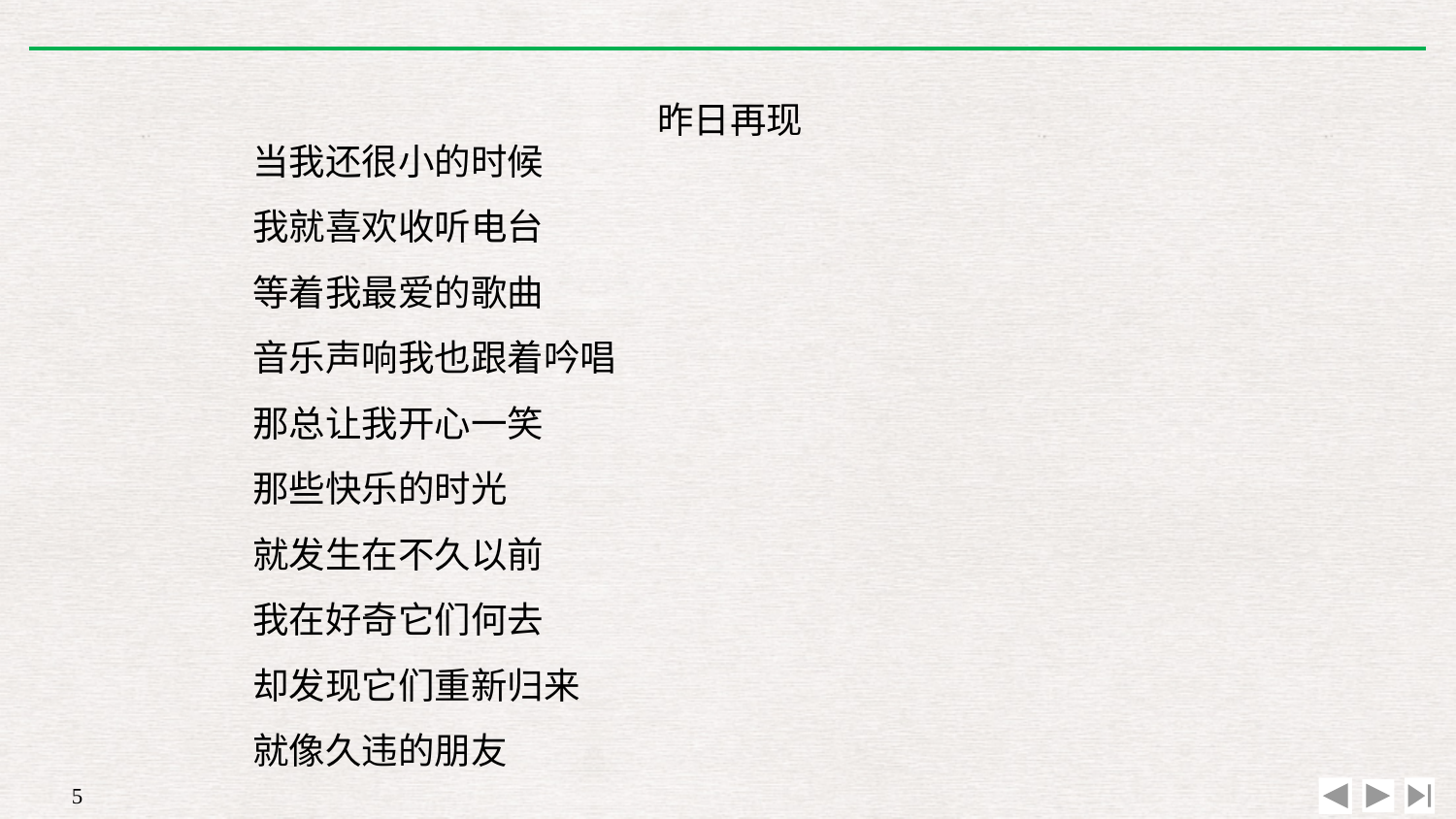

昨日再现
当我还很小的时候
我就喜欢收听电台
等着我最爱的歌曲
音乐声响我也跟着吟唱
那总让我开心一笑
那些快乐的时光
就发生在不久以前
我在好奇它们何去
却发现它们重新归来
就像久违的朋友